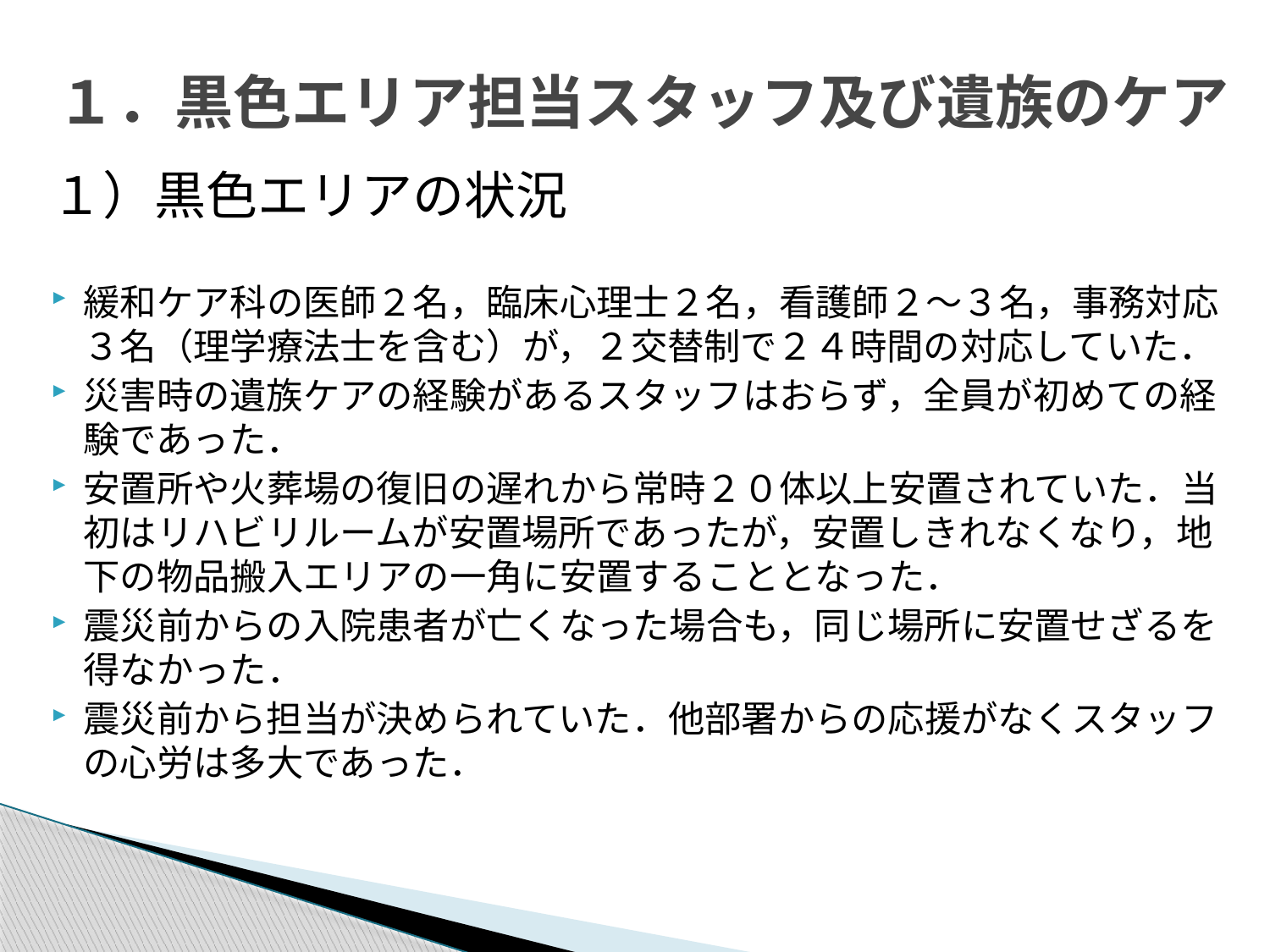

# １．黒色エリア担当スタッフ及び遺族のケア
１）黒色エリアの状況

緩和ケア科の医師２名，臨床心理士２名，看護師２～３名，事務対応３名（理学療法士を含む）が，２交替制で２４時間の対応していた．
災害時の遺族ケアの経験があるスタッフはおらず，全員が初めての経験であった．
安置所や火葬場の復旧の遅れから常時２０体以上安置されていた．当初はリハビリルームが安置場所であったが，安置しきれなくなり，地下の物品搬入エリアの一角に安置することとなった．
震災前からの入院患者が亡くなった場合も，同じ場所に安置せざるを得なかった．
震災前から担当が決められていた．他部署からの応援がなくスタッフの心労は多大であった．